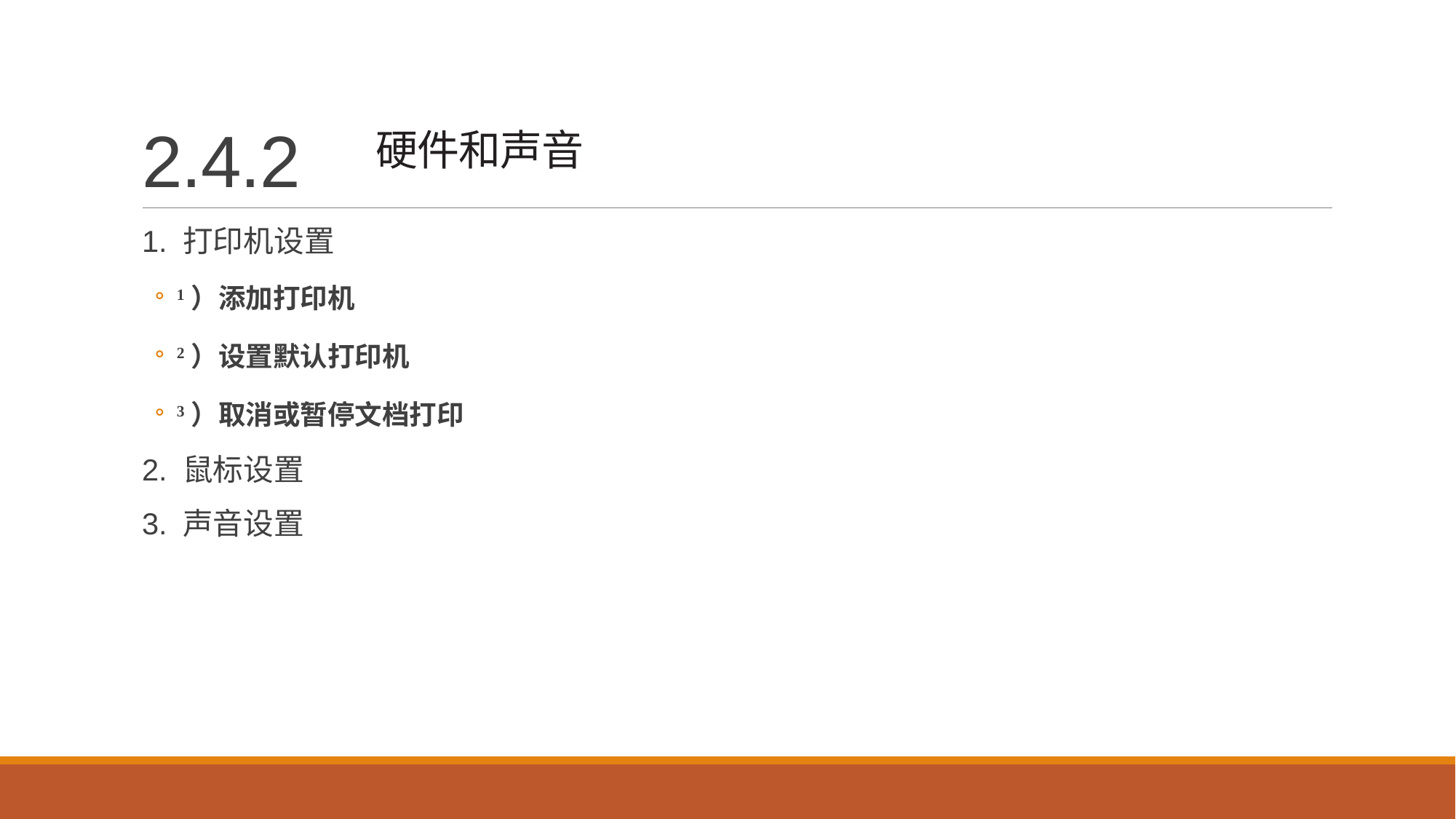

# 2.4.2   硬件和声音
1. 打印机设置
1）添加打印机
2）设置默认打印机
3）取消或暂停文档打印
2. 鼠标设置
3. 声音设置